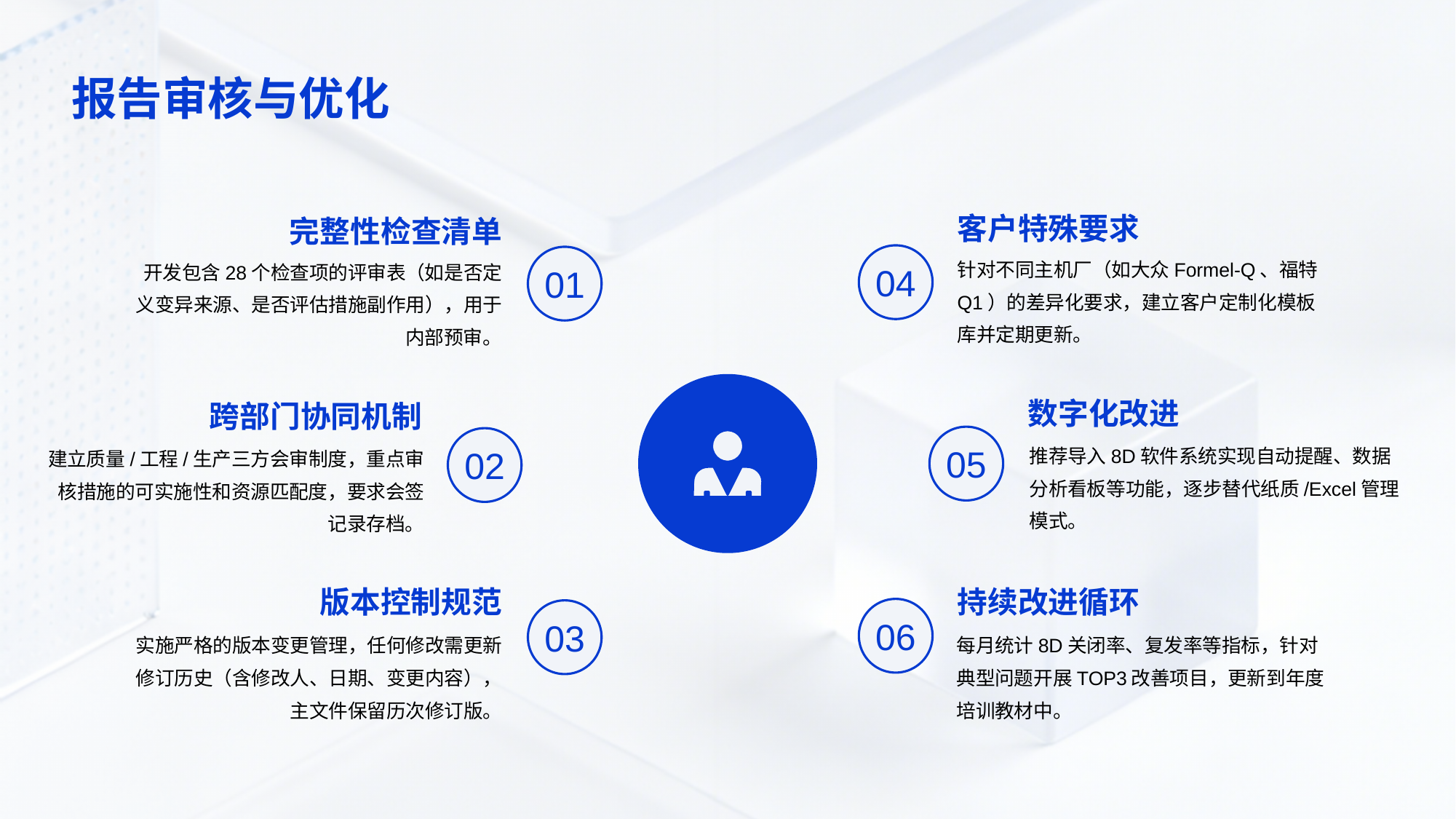

报告审核与优化
客户特殊要求
完整性检查清单
针对不同主机厂（如大众Formel-Q、福特Q1）的差异化要求，建立客户定制化模板库并定期更新。

开发包含28个检查项的评审表（如是否定义变异来源、是否评估措施副作用），用于内部预审。
04
01

数字化改进
跨部门协同机制

推荐导入8D软件系统实现自动提醒、数据分析看板等功能，逐步替代纸质/Excel管理模式。
建立质量/工程/生产三方会审制度，重点审核措施的可实施性和资源匹配度，要求会签记录存档。
05
02
版本控制规范
持续改进循环

06
03
实施严格的版本变更管理，任何修改需更新修订历史（含修改人、日期、变更内容），主文件保留历次修订版。
每月统计8D关闭率、复发率等指标，针对典型问题开展TOP3改善项目，更新到年度培训教材中。